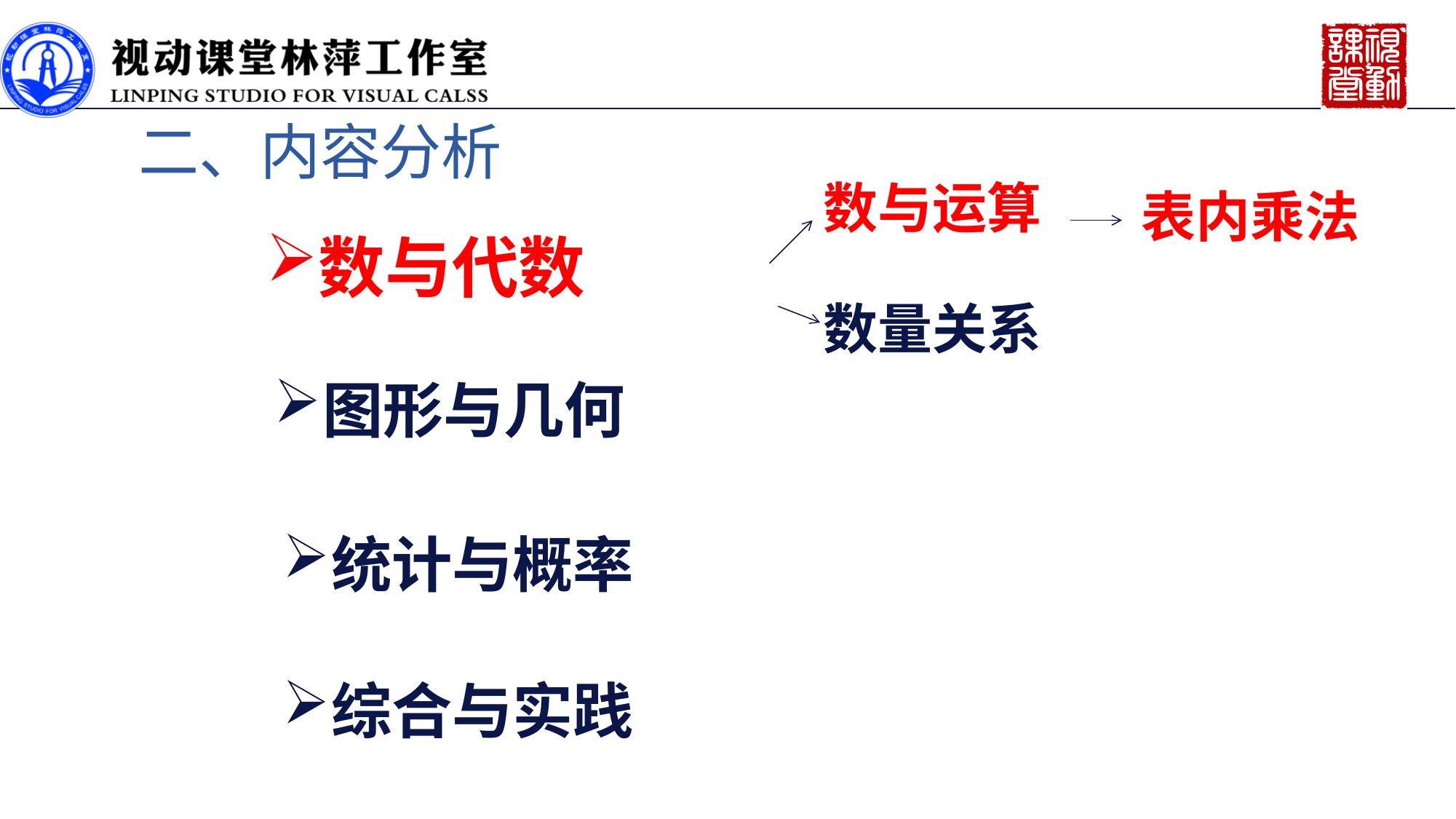

二、内容分析
数与运算
表内乘法
数与代数
数量关系
图形与几何
统计与概率
综合与实践